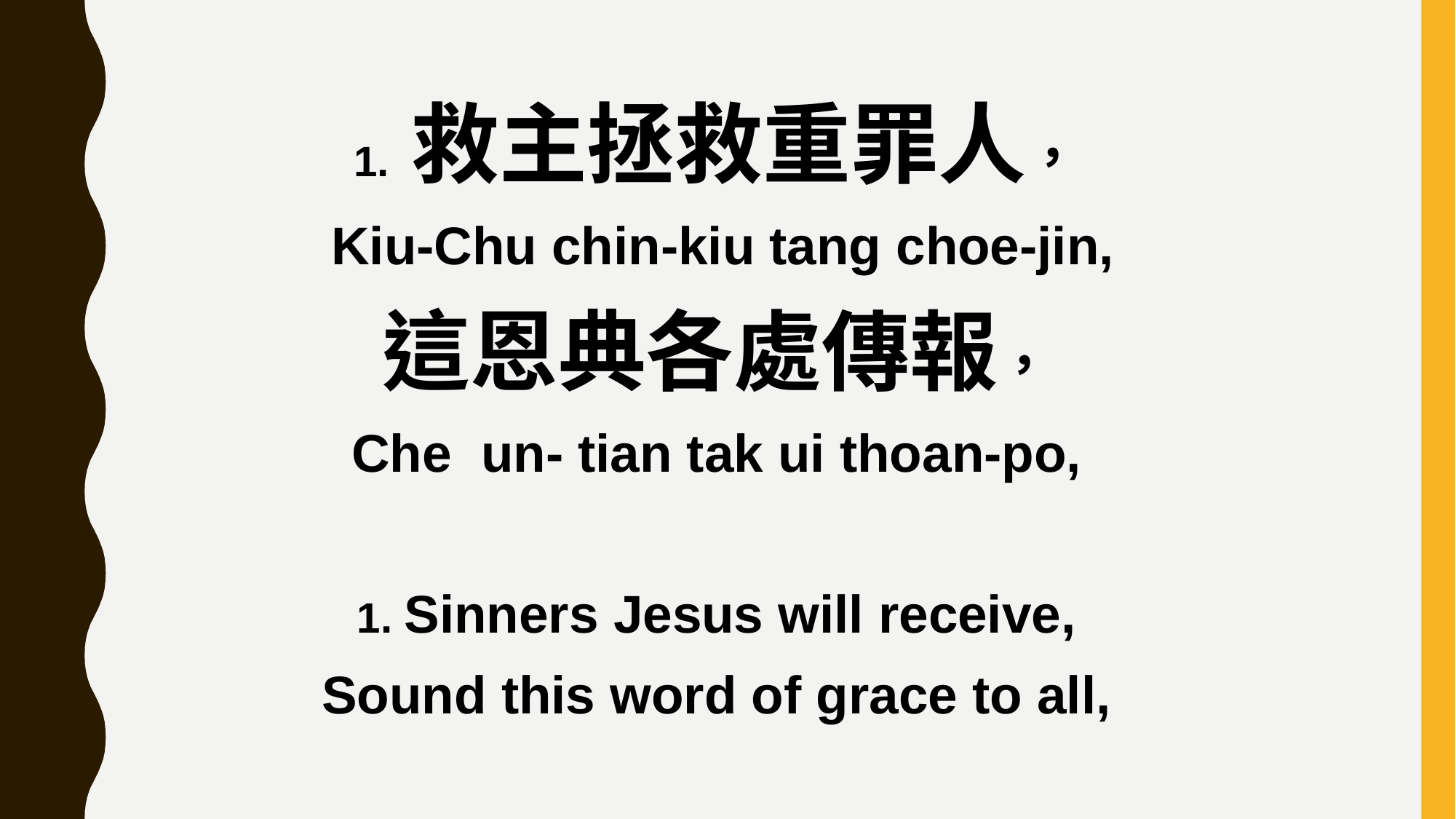

1. 救主拯救重罪人，
 Kiu-Chu chin-kiu tang choe-jin,
這恩典各處傳報，
Che  un- tian tak ui thoan-po,

1. Sinners Jesus will receive,
Sound this word of grace to all,